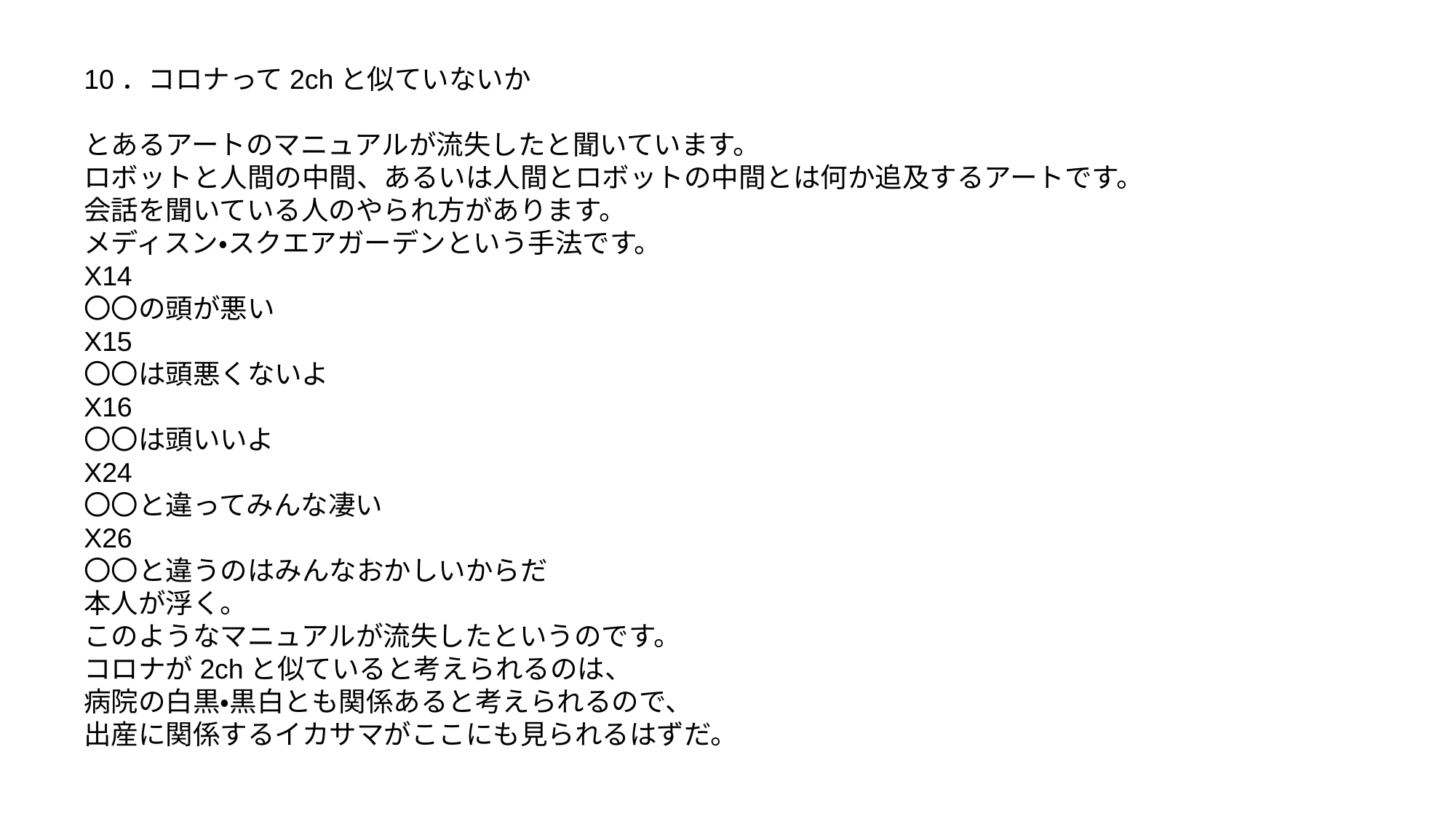

10．コロナって2chと似ていないか

とあるアートのマニュアルが流失したと聞いています。
ロボットと人間の中間、あるいは人間とロボットの中間とは何か追及するアートです。
会話を聞いている人のやられ方があります。
メディスン・スクエアガーデンという手法です。
X14
〇〇の頭が悪い
X15
〇〇は頭悪くないよ
X16
〇〇は頭いいよ
X24
〇〇と違ってみんな凄い
X26
〇〇と違うのはみんなおかしいからだ
本人が浮く。
このようなマニュアルが流失したというのです。
コロナが2chと似ていると考えられるのは、
病院の白黒・黒白とも関係あると考えられるので、
出産に関係するイカサマがここにも見られるはずだ。